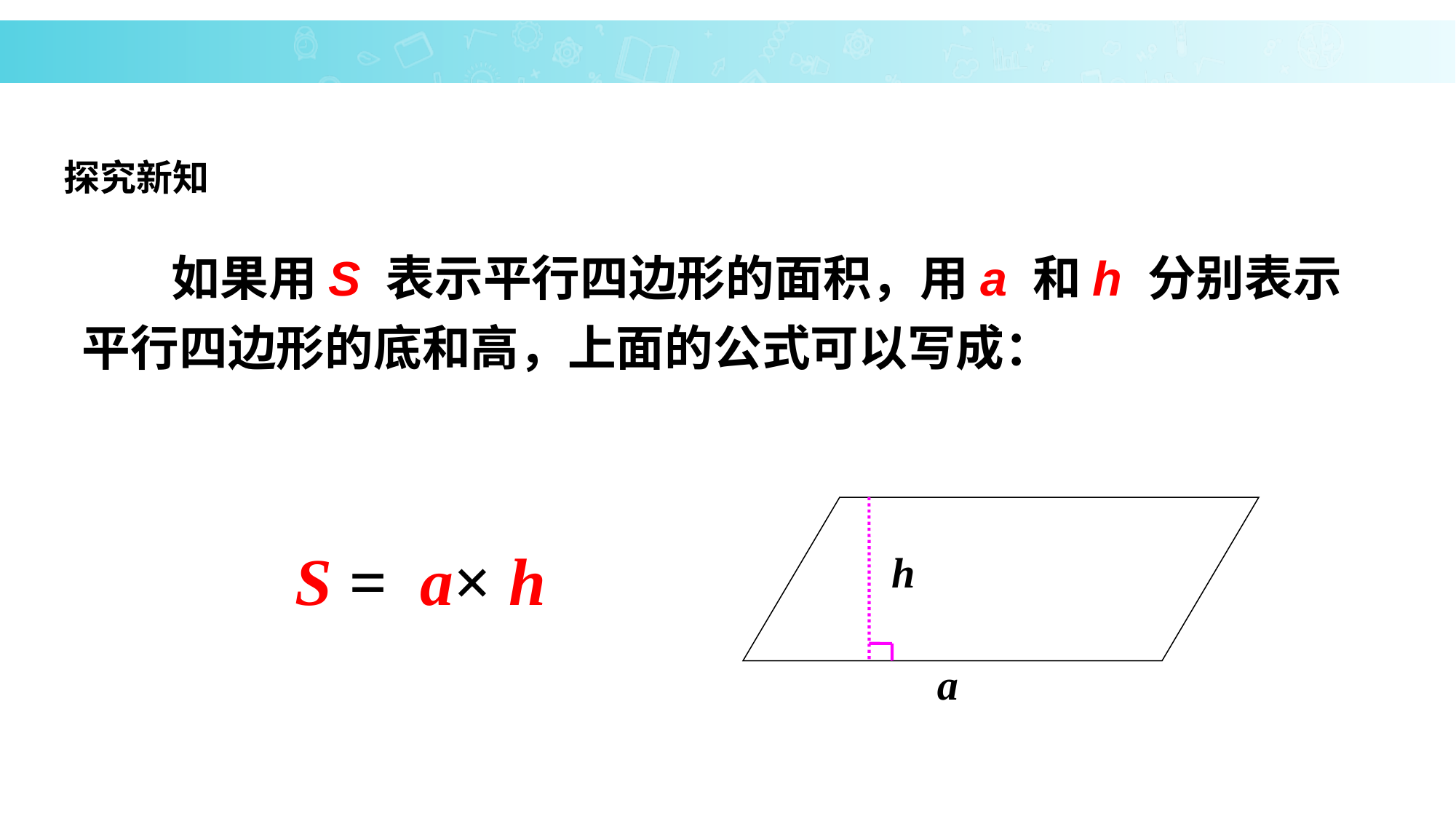

探究新知
       如果用S 表示平行四边形的面积，用a 和h 分别表示平行四边形的底和高，上面的公式可以写成：

h

a
S =  a× h